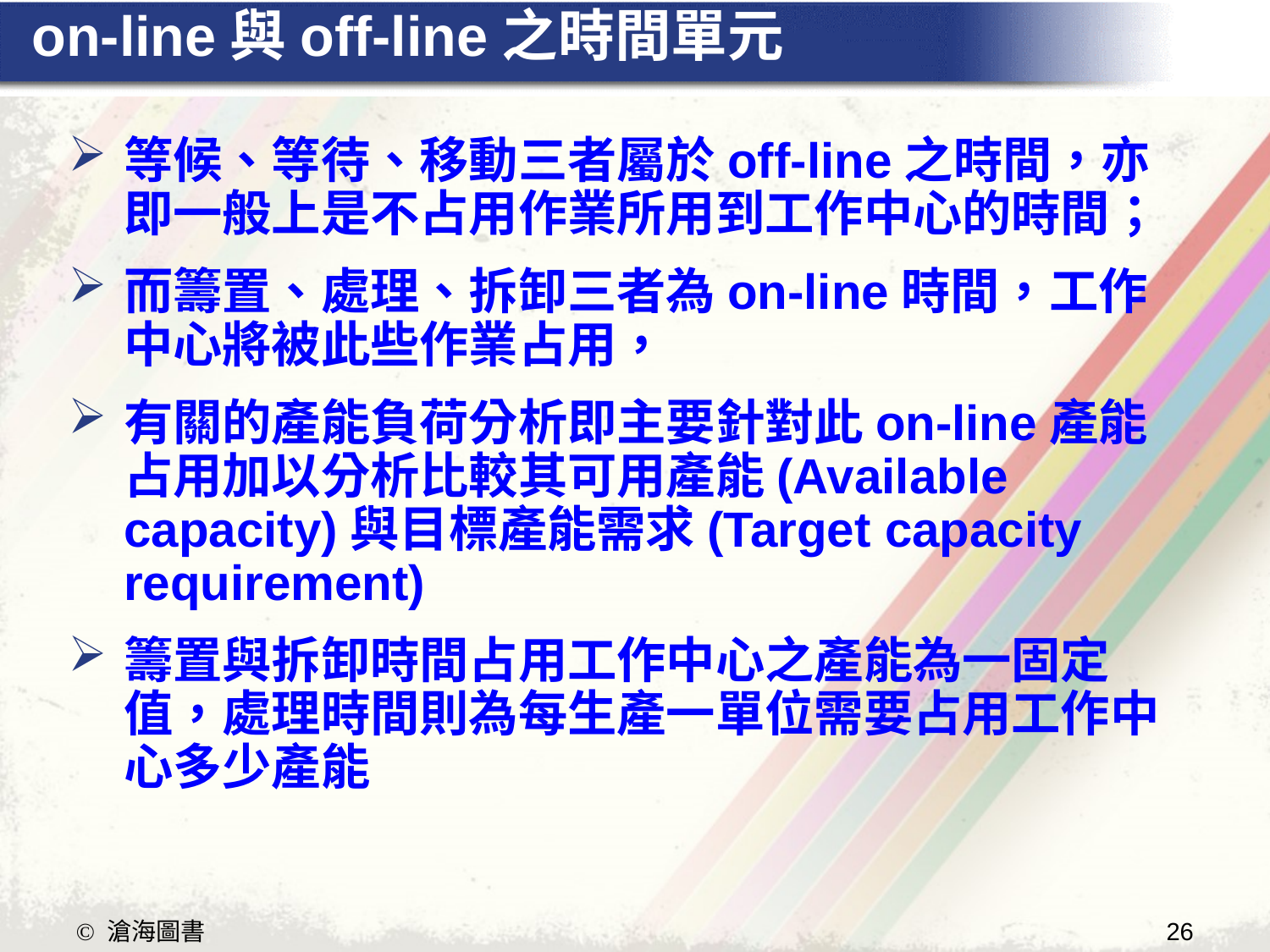

# on-line與off-line之時間單元
等候、等待、移動三者屬於off-line之時間，亦即一般上是不占用作業所用到工作中心的時間；
而籌置、處理、拆卸三者為on-line時間，工作中心將被此些作業占用，
有關的產能負荷分析即主要針對此on-line產能占用加以分析比較其可用產能(Available capacity)與目標產能需求(Target capacity requirement)
籌置與拆卸時間占用工作中心之產能為一固定值，處理時間則為每生產一單位需要占用工作中心多少產能
26